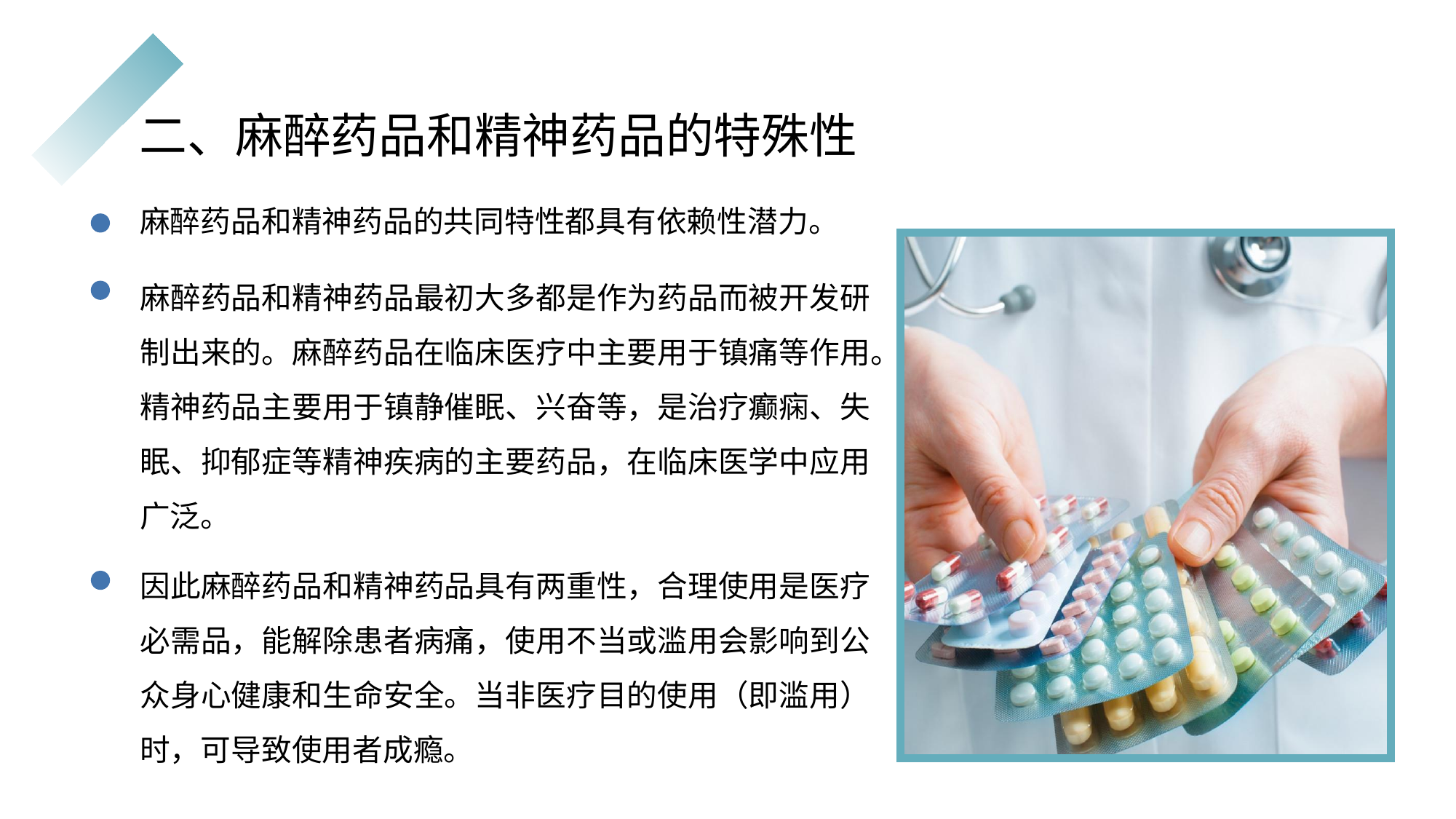

# 二、麻醉药品和精神药品的特殊性
麻醉药品和精神药品的共同特性都具有依赖性潜力。

麻醉药品和精神药品最初大多都是作为药品而被开发研制出来的。麻醉药品在临床医疗中主要用于镇痛等作用。精神药品主要用于镇静催眠、兴奋等，是治疗癫痫、失眠、抑郁症等精神疾病的主要药品，在临床医学中应用广泛。

因此麻醉药品和精神药品具有两重性，合理使用是医疗必需品，能解除患者病痛，使用不当或滥用会影响到公众身心健康和生命安全。当非医疗目的使用（即滥用）时，可导致使用者成瘾。